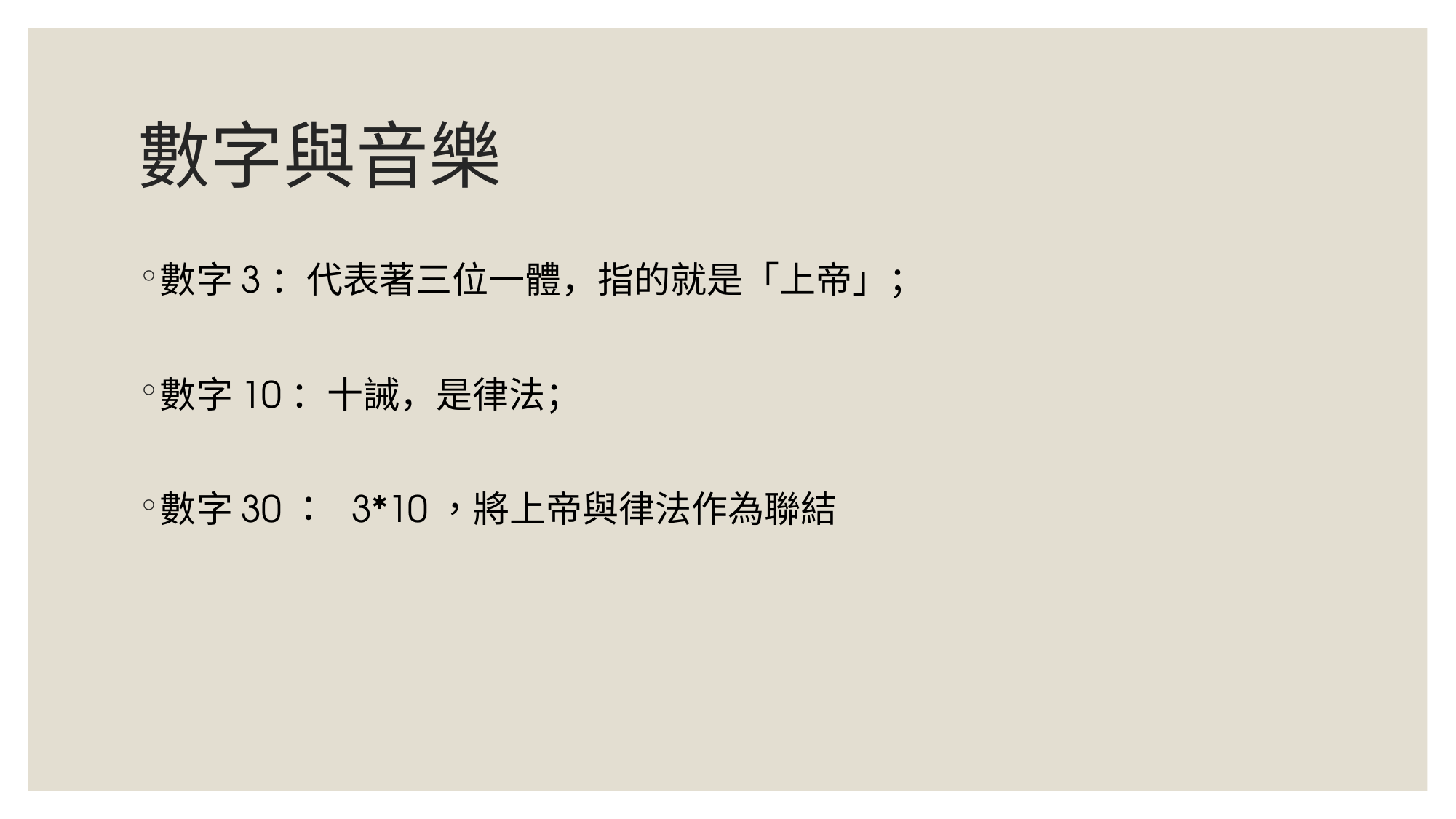

# 數字與音樂
數字3：代表著三位一體，指的就是「上帝」；

數字10：十誡，是律法；

數字30：  3*10，將上帝與律法作為聯結